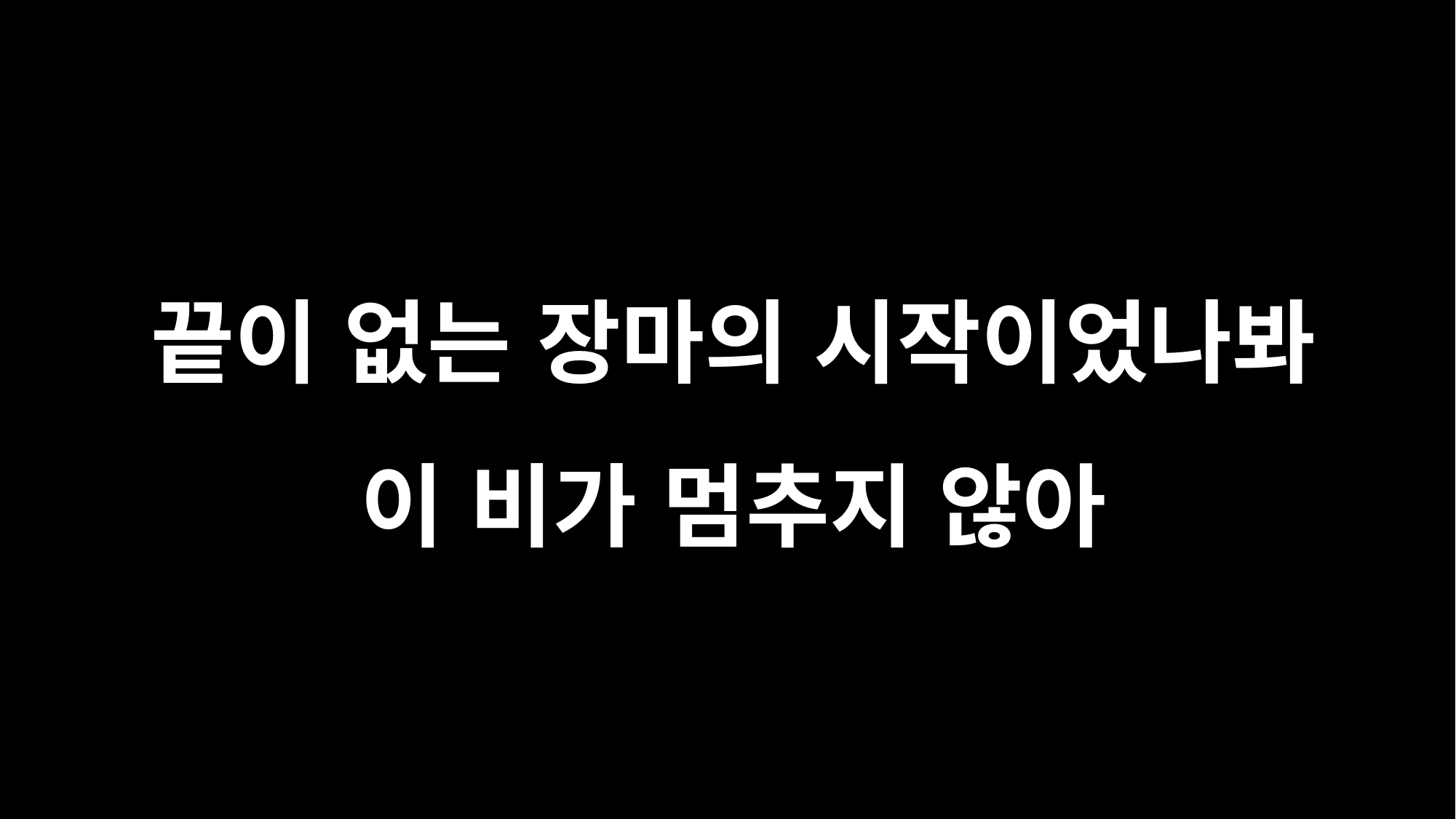

끝이 없는 장마의 시작이었나봐
이 비가 멈추지 않아